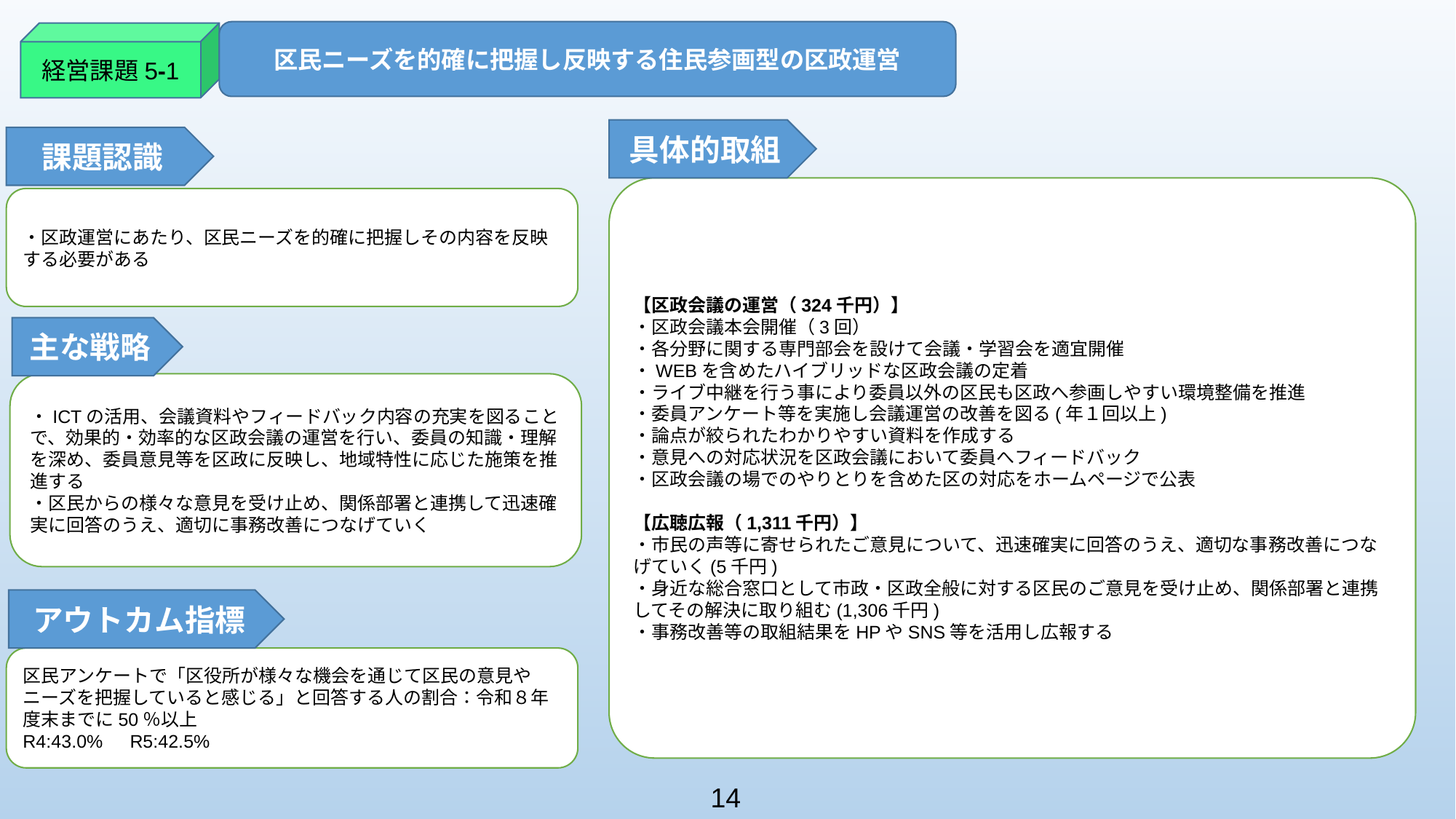

区民ニーズを的確に把握し反映する住民参画型の区政運営
経営課題5-1
具体的取組
課題認識
【区政会議の運営（324千円）】
・区政会議本会開催（3回）
・各分野に関する専門部会を設けて会議・学習会を適宜開催
・WEBを含めたハイブリッドな区政会議の定着
・ライブ中継を行う事により委員以外の区民も区政へ参画しやすい環境整備を推進
・委員アンケート等を実施し会議運営の改善を図る(年１回以上)
・論点が絞られたわかりやすい資料を作成する
・意見への対応状況を区政会議において委員へフィードバック
・区政会議の場でのやりとりを含めた区の対応をホームページで公表

【広聴広報（1,311千円）】
・市民の声等に寄せられたご意見について、迅速確実に回答のうえ、適切な事務改善につなげていく(5千円)
・身近な総合窓口として市政・区政全般に対する区民のご意見を受け止め、関係部署と連携してその解決に取り組む(1,306千円)
・事務改善等の取組結果をHPやSNS等を活用し広報する
・区政運営にあたり、区民ニーズを的確に把握しその内容を反映する必要がある
主な戦略
・ICTの活用、会議資料やフィードバック内容の充実を図ることで、効果的・効率的な区政会議の運営を行い、委員の知識・理解を深め、委員意見等を区政に反映し、地域特性に応じた施策を推進する
・区民からの様々な意見を受け止め、関係部署と連携して迅速確実に回答のうえ、適切に事務改善につなげていく
アウトカム指標
区民アンケートで「区役所が様々な機会を通じて区民の意見やニーズを把握していると感じる」と回答する人の割合：令和８年度末までに50％以上
R4:43.0%　R5:42.5%
14